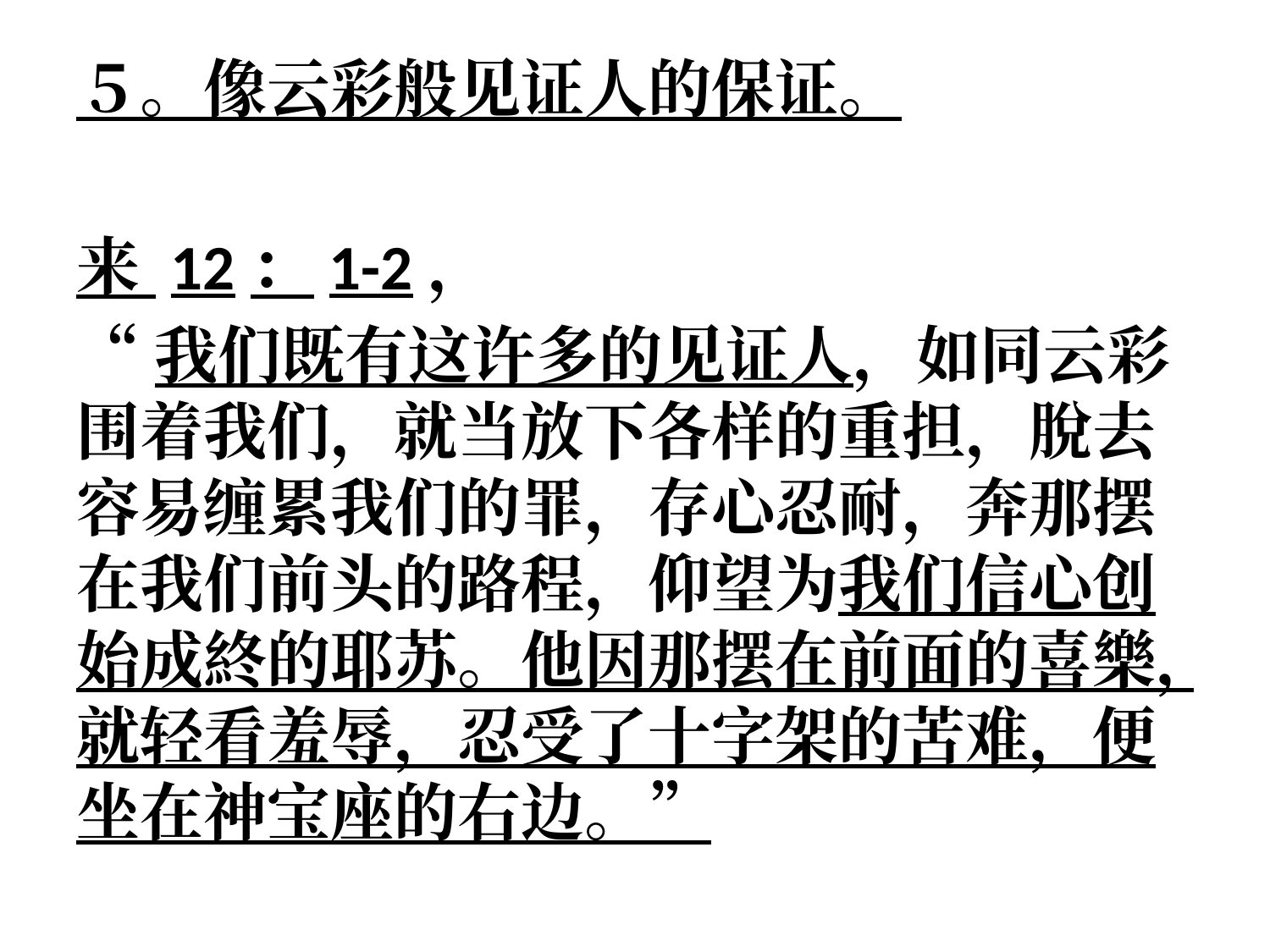

５。像云彩般见证人的保证。

来 12：1-2，
“我们既有这许多的见证人，如同云彩围着我们，就当放下各样的重担，脫去容易缠累我们的罪，存心忍耐，奔那摆在我们前头的路程，仰望为我们信心创始成終的耶苏。他因那摆在前面的喜樂，就轻看羞辱，忍受了十字架的苦难，便坐在神宝座的右边。”